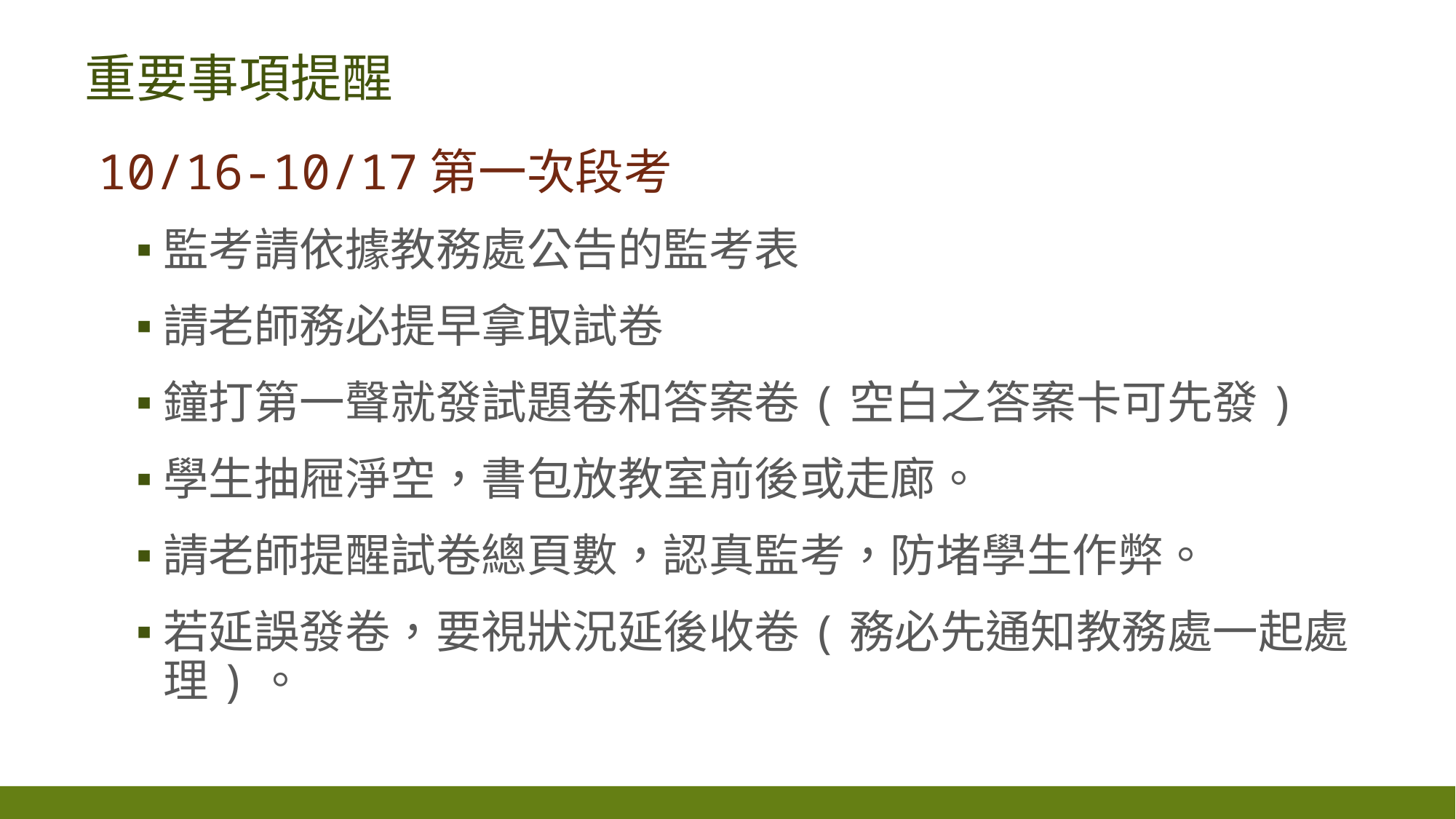

# 重要事項提醒
10/16-10/17第一次段考
監考請依據教務處公告的監考表
請老師務必提早拿取試卷
鐘打第一聲就發試題卷和答案卷(空白之答案卡可先發)
學生抽屜淨空，書包放教室前後或走廊。
請老師提醒試卷總頁數，認真監考，防堵學生作弊。
若延誤發卷，要視狀況延後收卷(務必先通知教務處一起處理)。